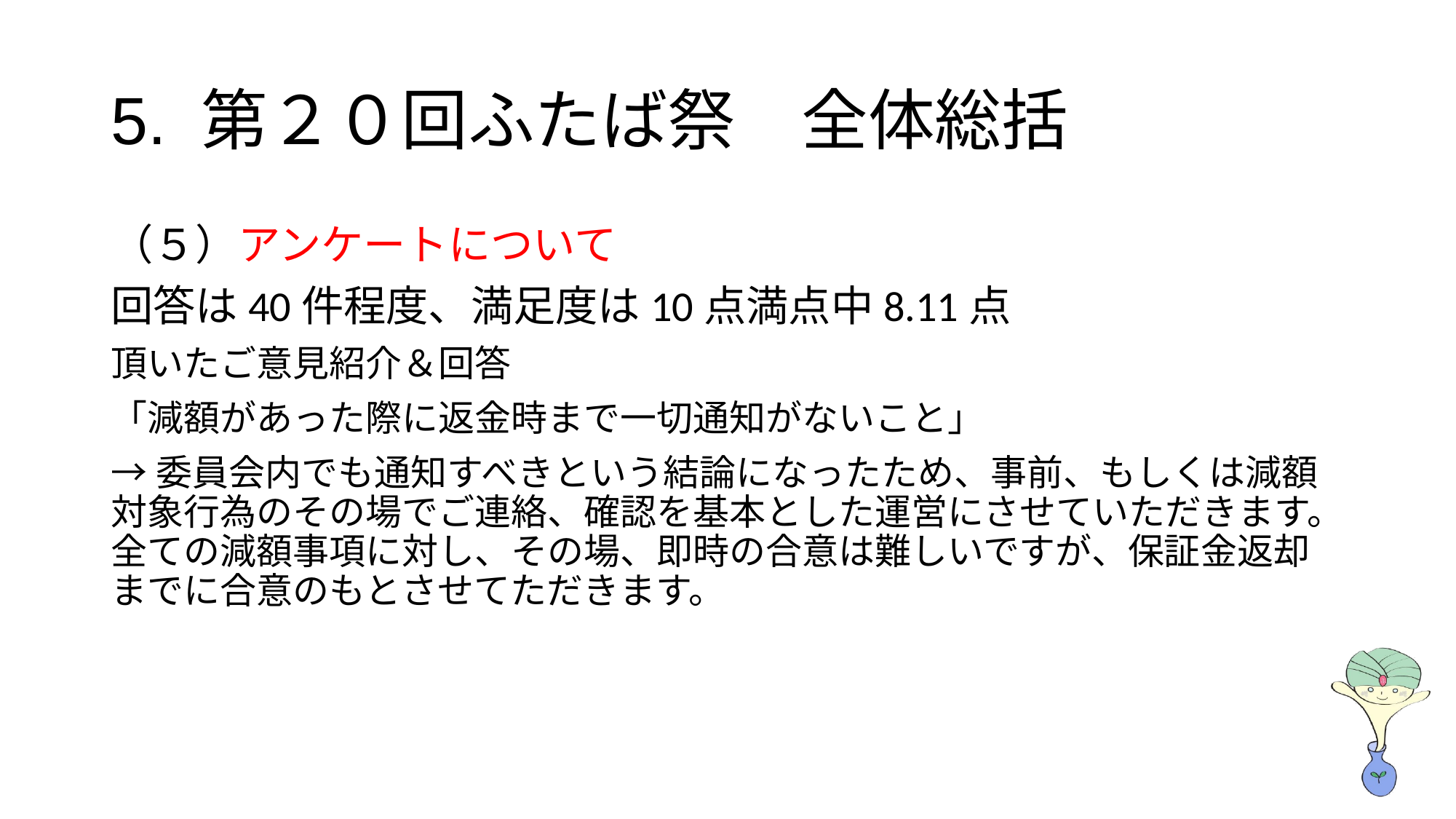

# 5. 第２０回ふたば祭　全体総括
（５）アンケートについて
回答は40件程度、満足度は10点満点中8.11点
頂いたご意見紹介＆回答
「減額があった際に返金時まで一切通知がないこと」
→委員会内でも通知すべきという結論になったため、事前、もしくは減額対象行為のその場でご連絡、確認を基本とした運営にさせていただきます。全ての減額事項に対し、その場、即時の合意は難しいですが、保証金返却までに合意のもとさせてただきます。